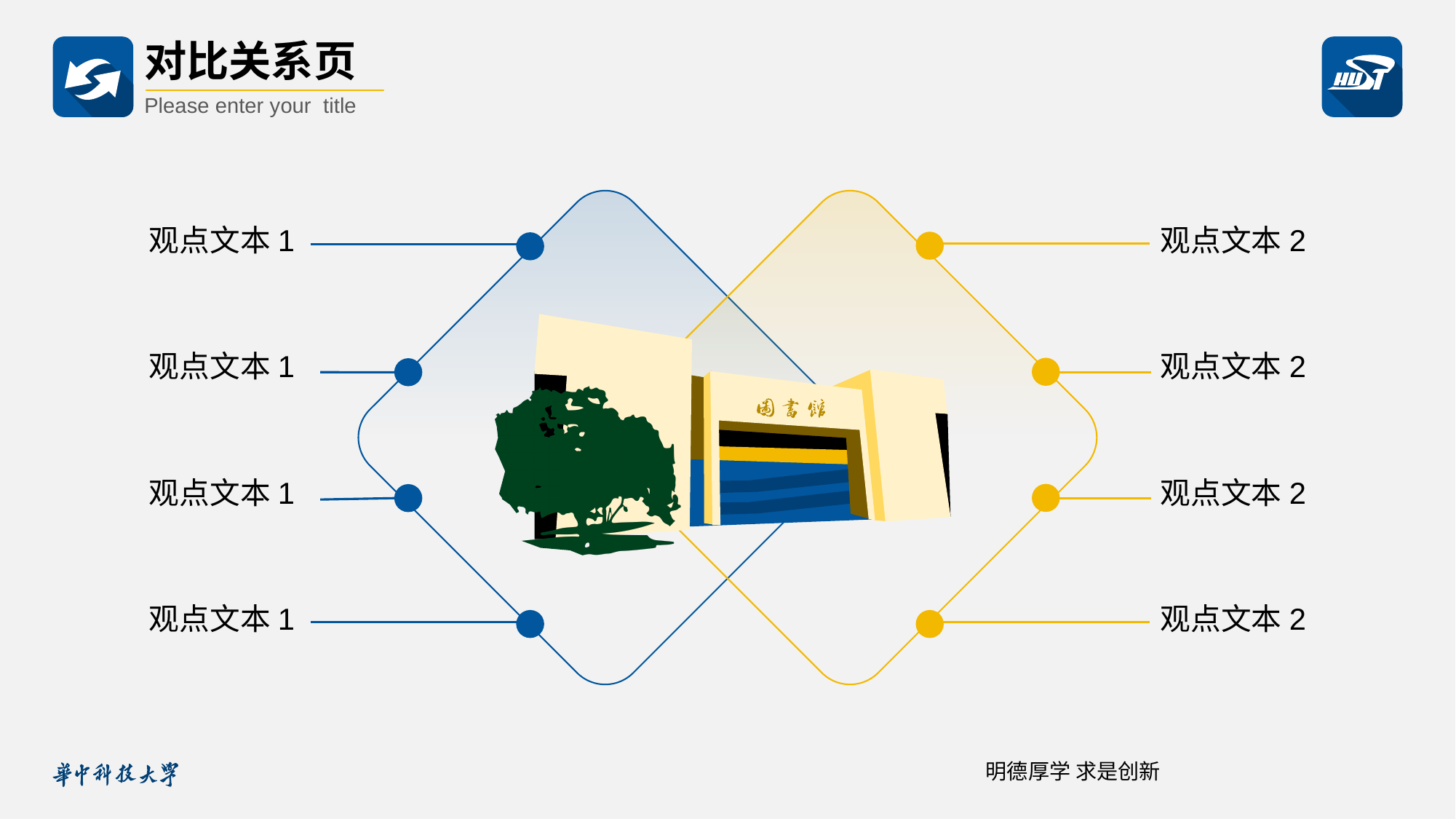

对比关系页
Please enter your  title
观点文本1
观点文本2
观点文本1
观点文本2
观点文本1
观点文本2
观点文本1
观点文本2